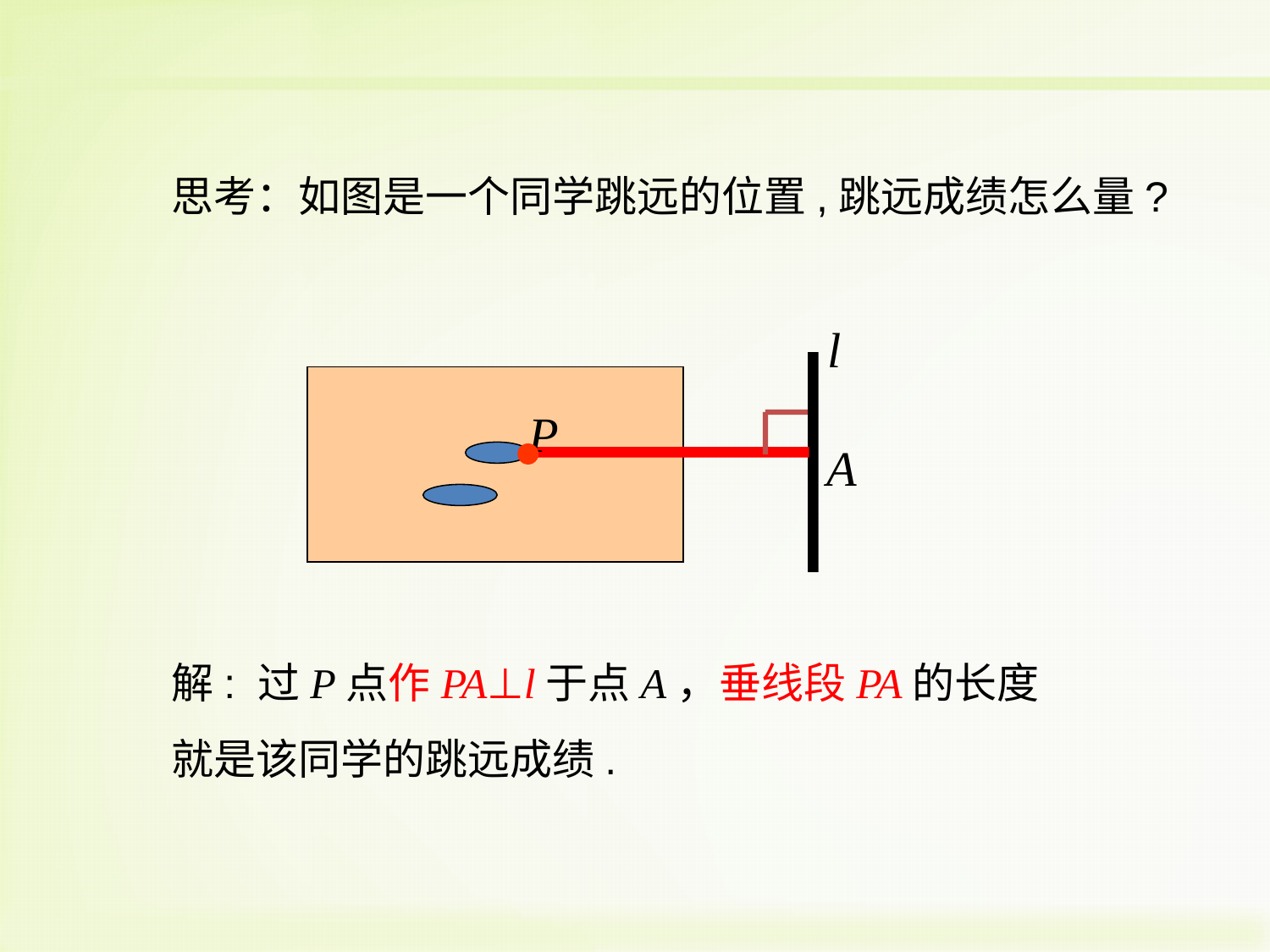

思考：如图是一个同学跳远的位置,跳远成绩怎么量?
l

P
A

解: 过P点作PA⊥l于点A，垂线段PA的长度就是该同学的跳远成绩.